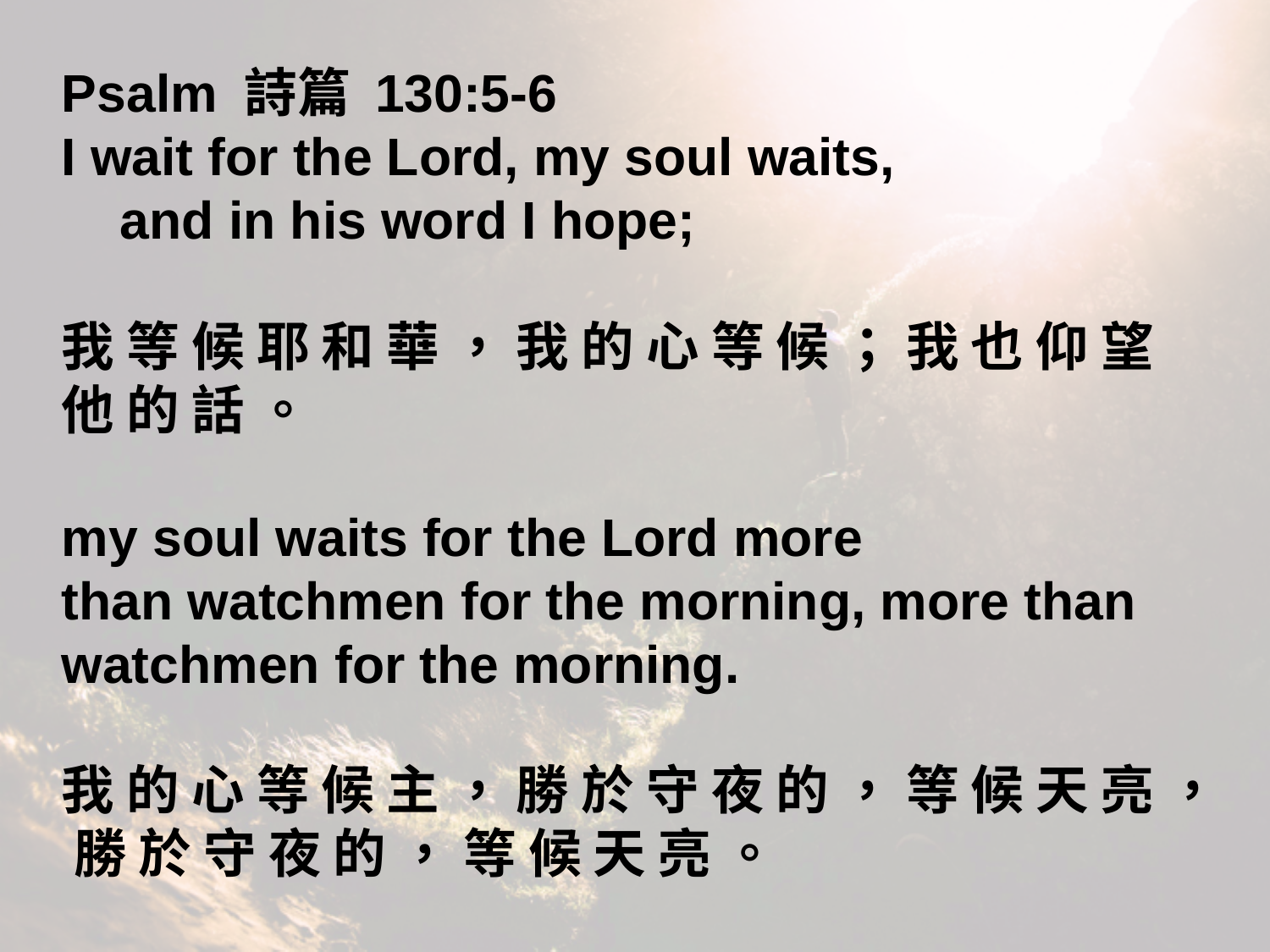

Psalm 詩篇 130:5-6
I wait for the Lord, my soul waits,
    and in his word I hope;

我 等 候 耶 和 華 ， 我 的 心 等 候 ； 我 也 仰 望 他 的 話 。

my soul waits for the Lord more than watchmen for the morning, more than watchmen for the morning.

我 的 心 等 候 主 ， 勝 於 守 夜 的 ， 等 候 天 亮 ， 勝 於 守 夜 的 ， 等 候 天 亮 。